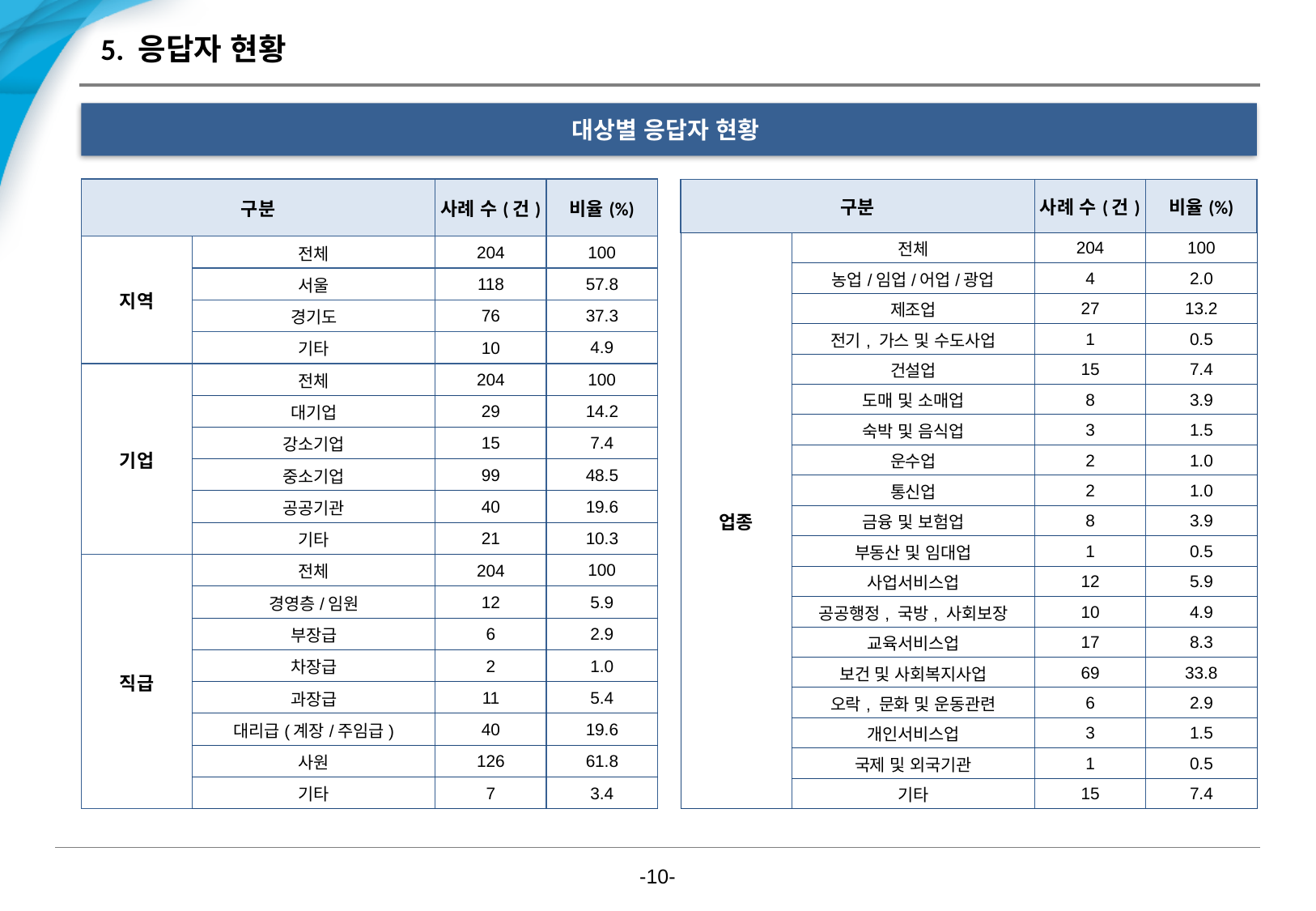

# 5. 응답자 현황
대상별 응답자 현황
| 구분 |  | 사례 수(건) | 비율(%) |
| --- | --- | --- | --- |
| 지역 | 전체 | 204 | 100 |
|  | 서울 | 118 | 57.8 |
|  | 경기도 | 76 | 37.3 |
|  | 기타 | 10 | 4.9 |
| 기업 | 전체 | 204 | 100 |
|  | 대기업 | 29 | 14.2 |
|  | 강소기업 | 15 | 7.4 |
|  | 중소기업 | 99 | 48.5 |
|  | 공공기관 | 40 | 19.6 |
|  | 기타 | 21 | 10.3 |
| 직급 | 전체 | 204 | 100 |
|  | 경영층/임원 | 12 | 5.9 |
|  | 부장급 | 6 | 2.9 |
|  | 차장급 | 2 | 1.0 |
|  | 과장급 | 11 | 5.4 |
|  | 대리급(계장/주임급) | 40 | 19.6 |
|  | 사원 | 126 | 61.8 |
|  | 기타 | 7 | 3.4 |
| 구분 |  | 사례 수(건) | 비율(%) |
| --- | --- | --- | --- |
| 업종 | 전체 | 204 | 100 |
|  | 농업/임업/어업/광업 | 4 | 2.0 |
|  | 제조업 | 27 | 13.2 |
|  | 전기, 가스 및 수도사업 | 1 | 0.5 |
|  | 건설업 | 15 | 7.4 |
|  | 도매 및 소매업 | 8 | 3.9 |
|  | 숙박 및 음식업 | 3 | 1.5 |
|  | 운수업 | 2 | 1.0 |
|  | 통신업 | 2 | 1.0 |
|  | 금융 및 보험업 | 8 | 3.9 |
|  | 부동산 및 임대업 | 1 | 0.5 |
|  | 사업서비스업 | 12 | 5.9 |
|  | 공공행정, 국방, 사회보장 | 10 | 4.9 |
|  | 교육서비스업 | 17 | 8.3 |
|  | 보건 및 사회복지사업 | 69 | 33.8 |
|  | 오락, 문화 및 운동관련 | 6 | 2.9 |
|  | 개인서비스업 | 3 | 1.5 |
|  | 국제 및 외국기관 | 1 | 0.5 |
|  | 기타 | 15 | 7.4 |
-10-